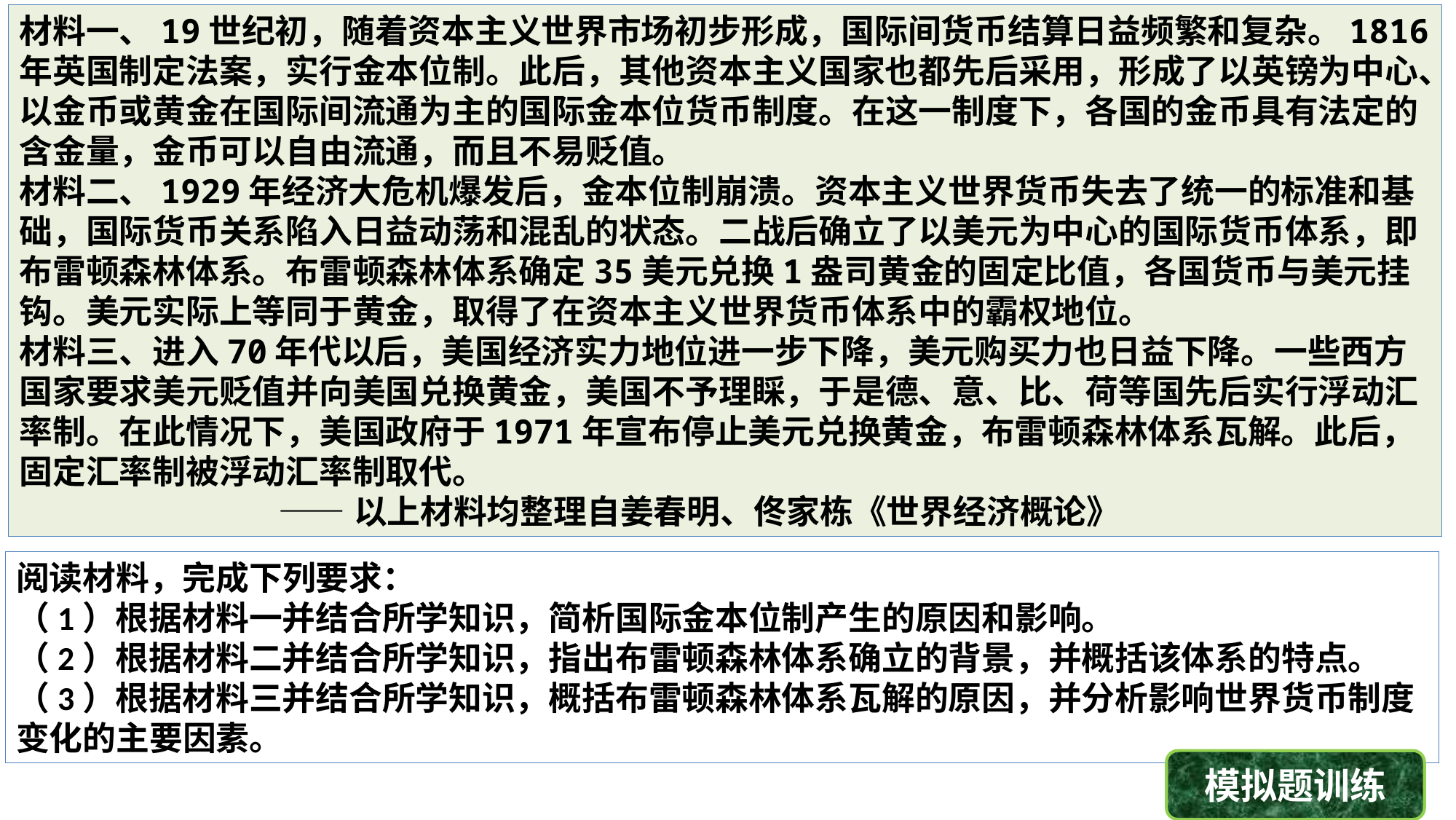

材料一、19世纪初，随着资本主义世界市场初步形成，国际间货币结算日益频繁和复杂。1816年英国制定法案，实行金本位制。此后，其他资本主义国家也都先后采用，形成了以英镑为中心、以金币或黄金在国际间流通为主的国际金本位货币制度。在这一制度下，各国的金币具有法定的含金量，金币可以自由流通，而且不易贬值。
材料二、1929年经济大危机爆发后，金本位制崩溃。资本主义世界货币失去了统一的标准和基础，国际货币关系陷入日益动荡和混乱的状态。二战后确立了以美元为中心的国际货币体系，即布雷顿森林体系。布雷顿森林体系确定35美元兑换1盎司黄金的固定比值，各国货币与美元挂钩。美元实际上等同于黄金，取得了在资本主义世界货币体系中的霸权地位。
材料三、进入70年代以后，美国经济实力地位进一步下降，美元购买力也日益下降。一些西方国家要求美元贬值并向美国兑换黄金，美国不予理睬，于是德、意、比、荷等国先后实行浮动汇率制。在此情况下，美国政府于1971年宣布停止美元兑换黄金，布雷顿森林体系瓦解。此后，固定汇率制被浮动汇率制取代。
                                  ——以上材料均整理自姜春明、佟家栋《世界经济概论》
阅读材料，完成下列要求：
（1）根据材料一并结合所学知识，简析国际金本位制产生的原因和影响。
（2）根据材料二并结合所学知识，指出布雷顿森林体系确立的背景，并概括该体系的特点。
（3）根据材料三并结合所学知识，概括布雷顿森林体系瓦解的原因，并分析影响世界货币制度变化的主要因素。
模拟题训练